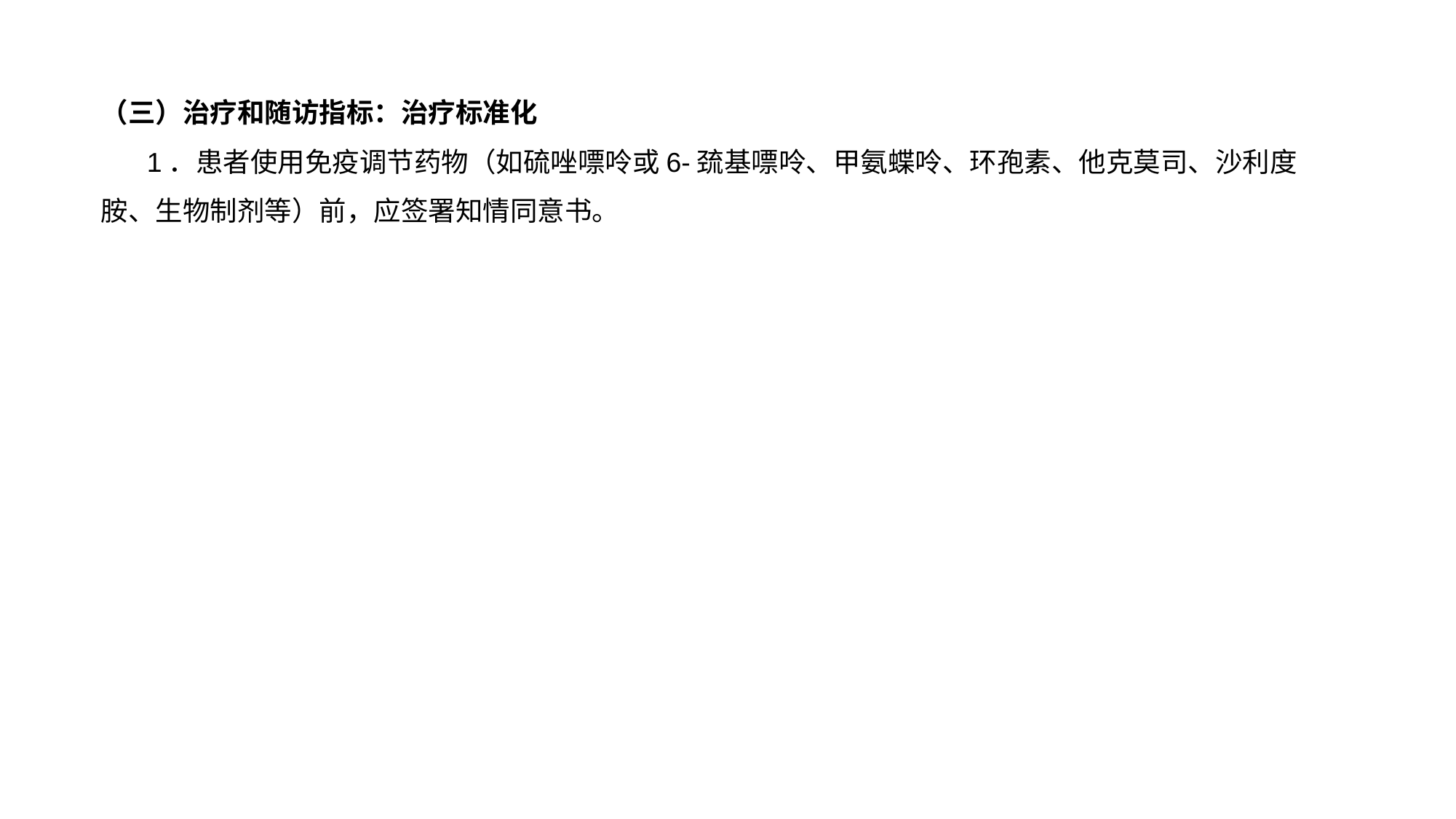

（三）治疗和随访指标：治疗标准化
      1．患者使用免疫调节药物（如硫唑嘌呤或6-巯基嘌呤、甲氨蝶呤、环孢素、他克莫司、沙利度胺、生物制剂等）前，应签署知情同意书。